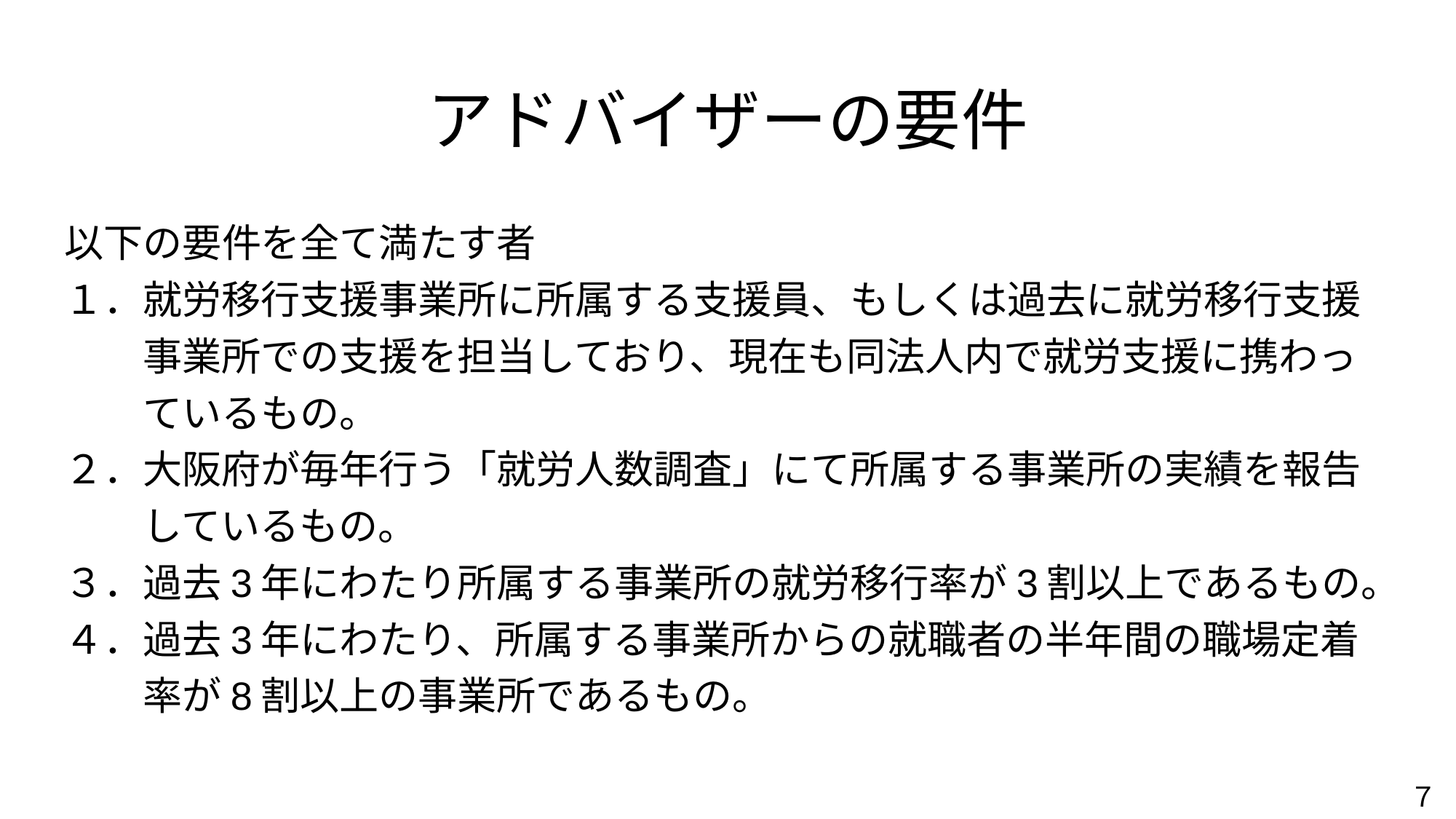

# アドバイザーの要件
以下の要件を全て満たす者
１．就労移行支援事業所に所属する支援員、もしくは過去に就労移行支援
　　事業所での支援を担当しており、現在も同法人内で就労支援に携わっ
　　ているもの。
２．大阪府が毎年行う「就労人数調査」にて所属する事業所の実績を報告
　　しているもの。
３．過去3年にわたり所属する事業所の就労移行率が3割以上であるもの。
４．過去3年にわたり、所属する事業所からの就職者の半年間の職場定着
　　率が8割以上の事業所であるもの。

７